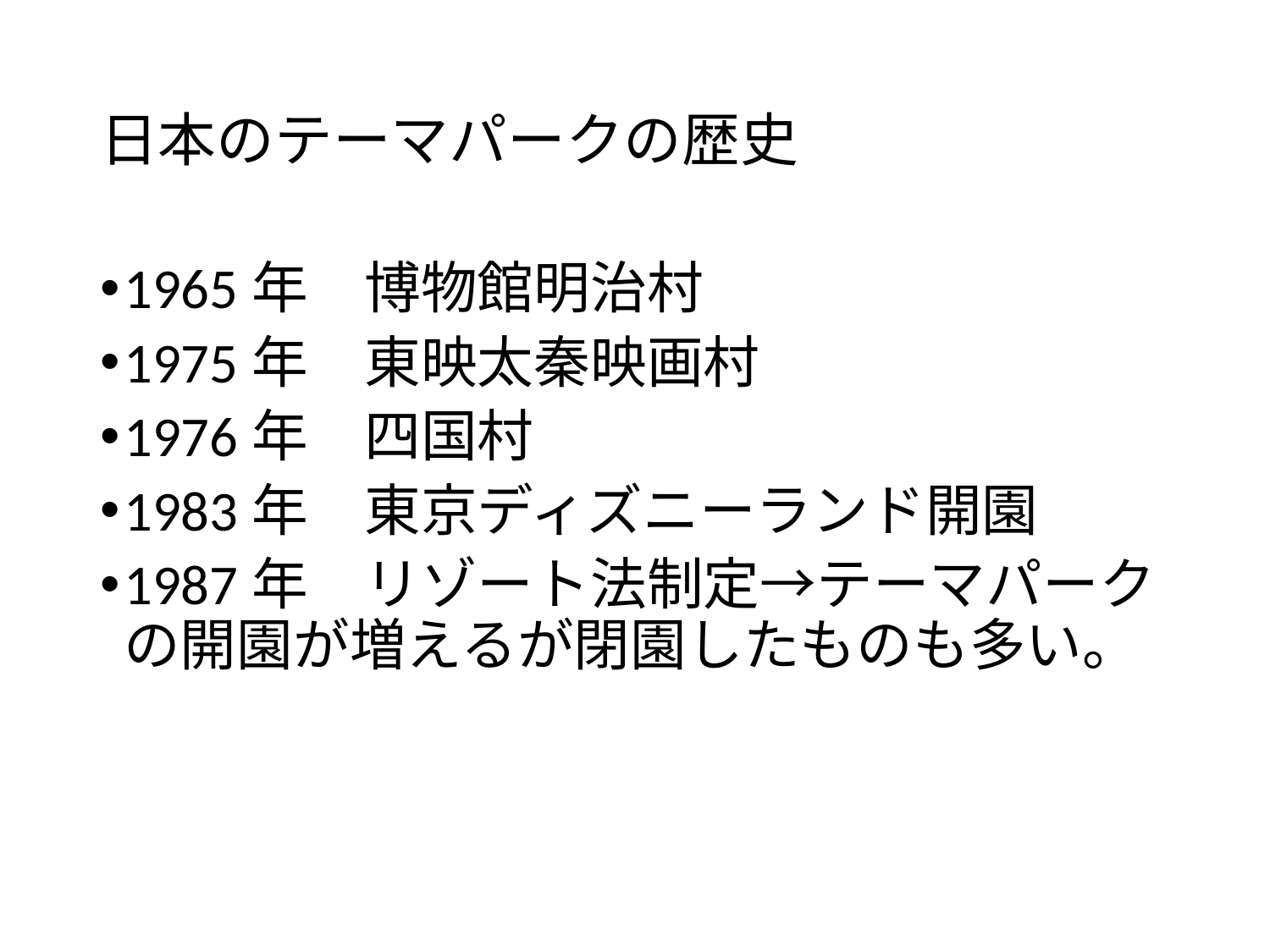

# 日本のテーマパークの歴史
1965年　博物館明治村
1975年　東映太秦映画村
1976年　四国村
1983年　東京ディズニーランド開園
1987年　リゾート法制定→テーマパークの開園が増えるが閉園したものも多い。